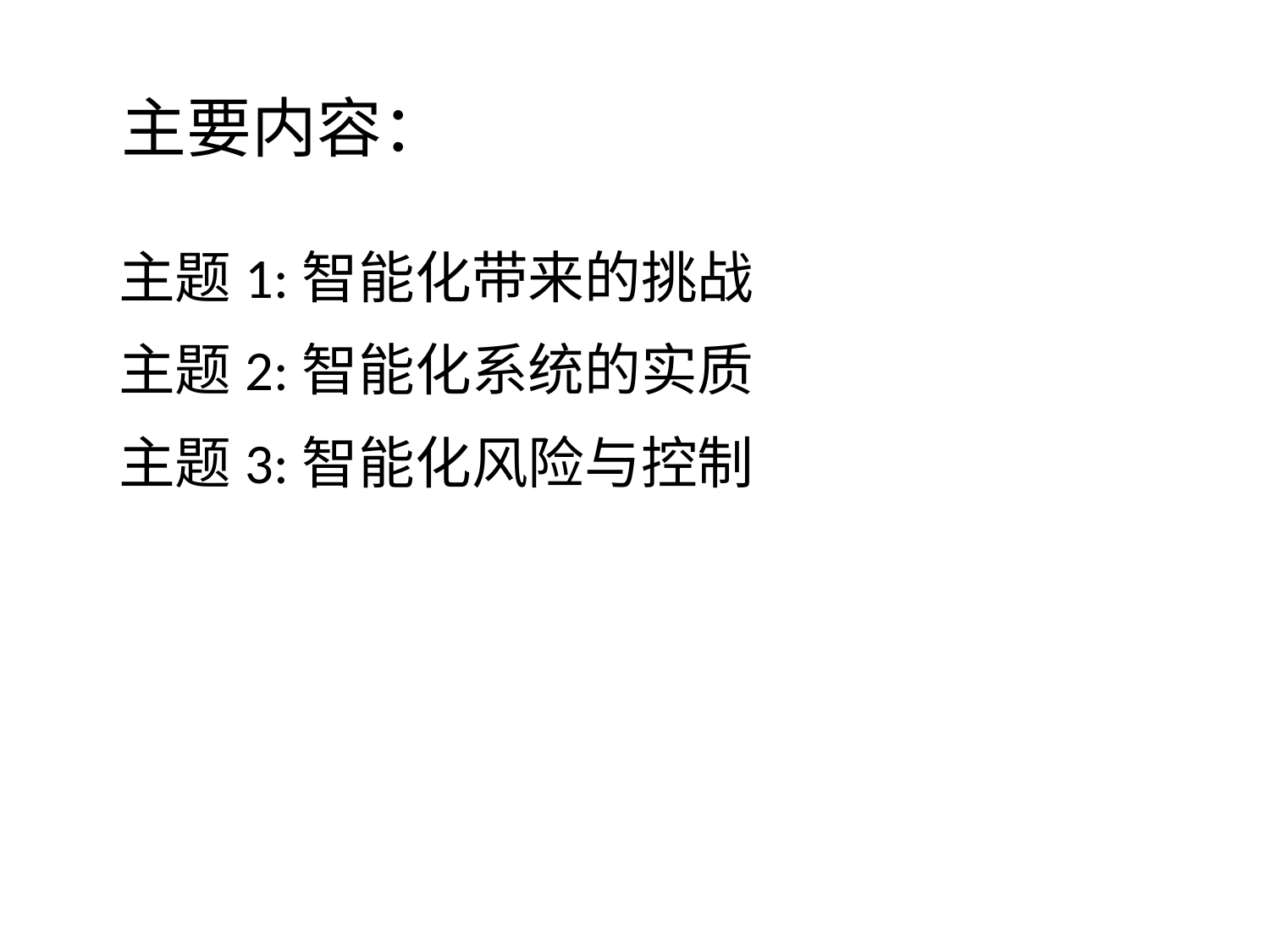

# 主要内容：
主题1:智能化带来的挑战
主题2:智能化系统的实质
主题3:智能化风险与控制